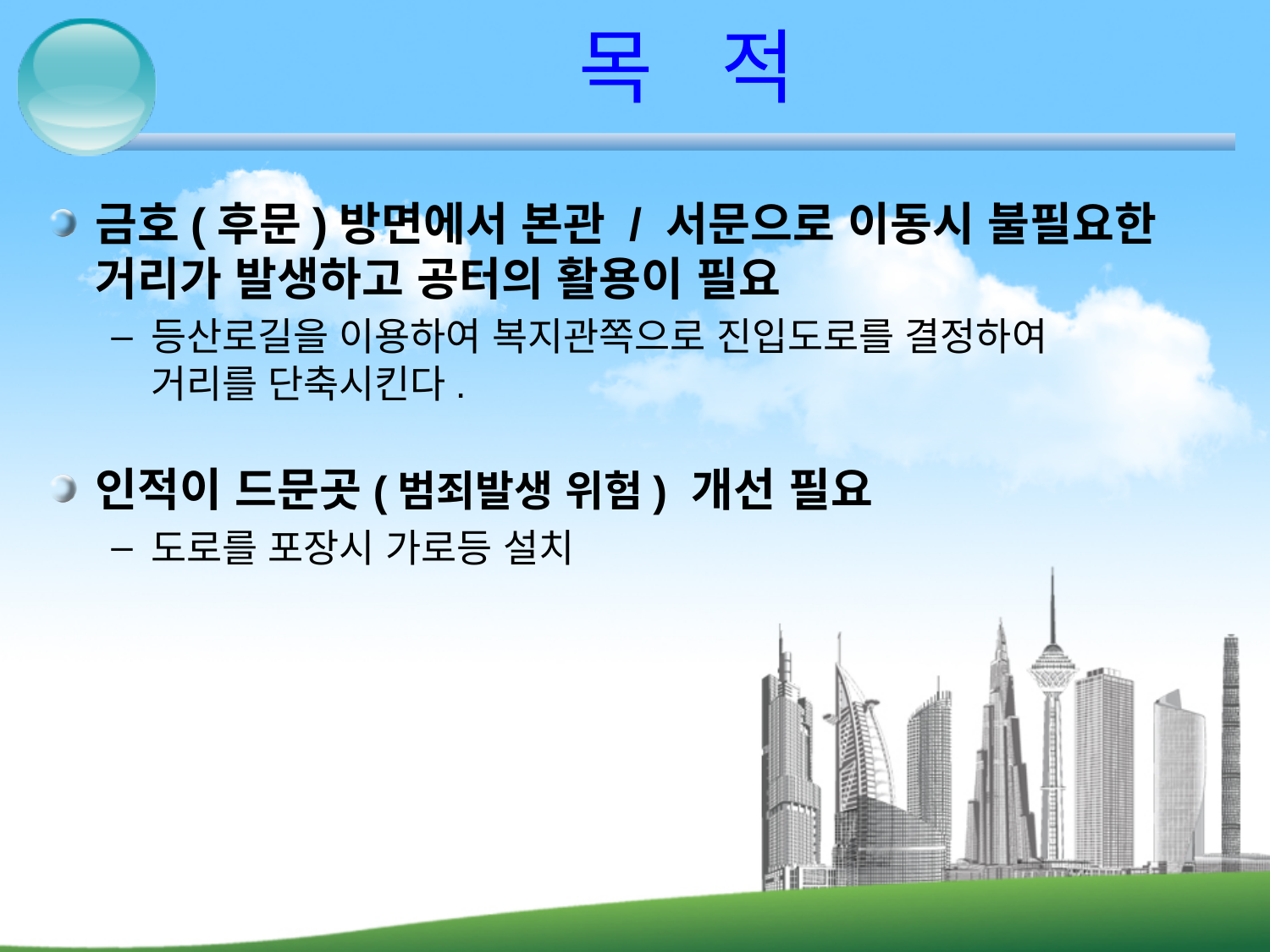

# 목   적
금호(후문)방면에서 본관 / 서문으로 이동시 불필요한
거리가 발생하고 공터의 활용이 필요
등산로길을 이용하여 복지관쪽으로 진입도로를 결정하여
거리를 단축시킨다.

인적이 드문곳(범죄발생 위험) 개선 필요
도로를 포장시 가로등 설치